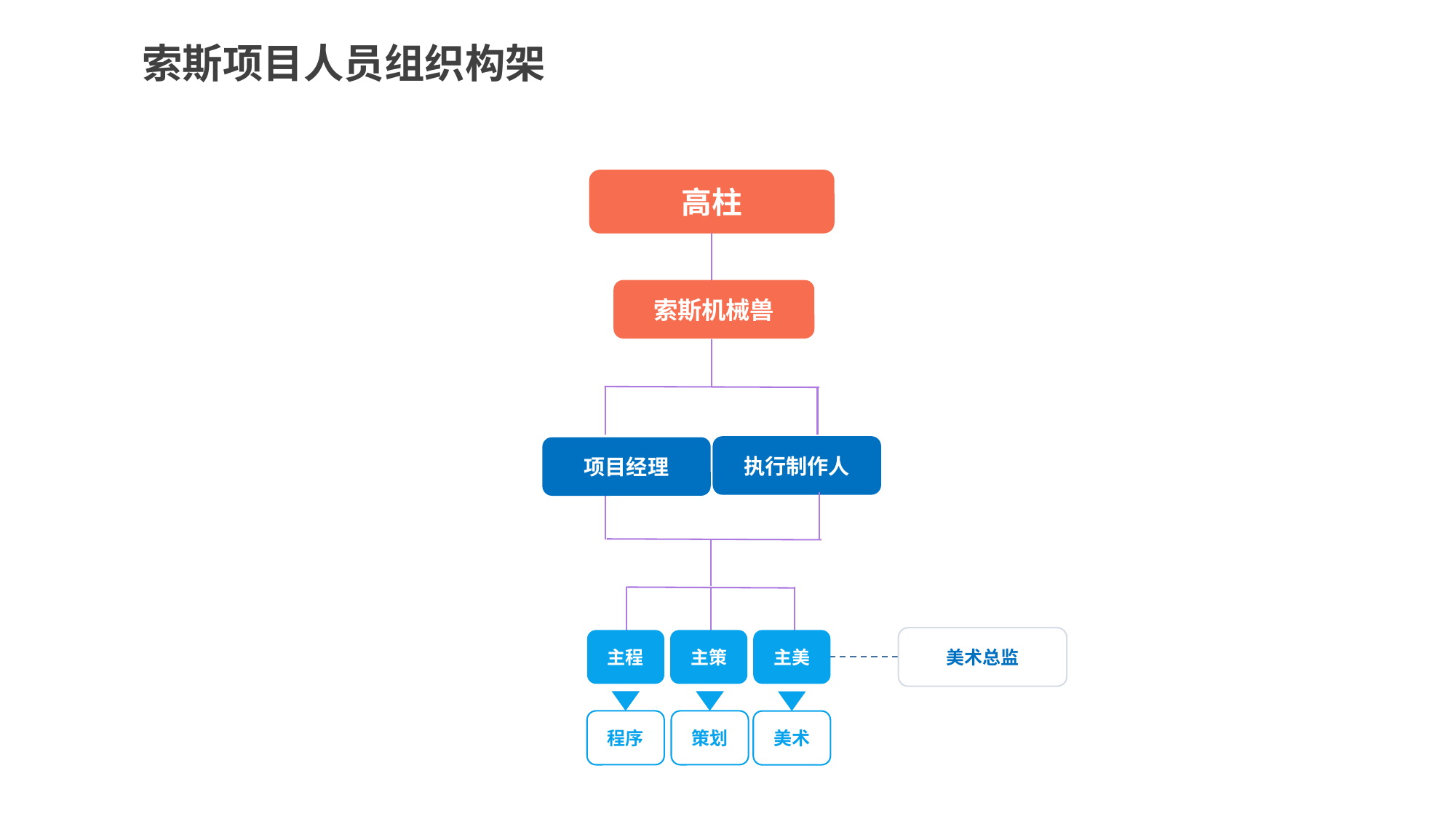

索斯项目人员组织构架

高柱
索斯机械兽
执行制作人
项目经理
主程
主策

程序

策划
主美

美术
美术总监